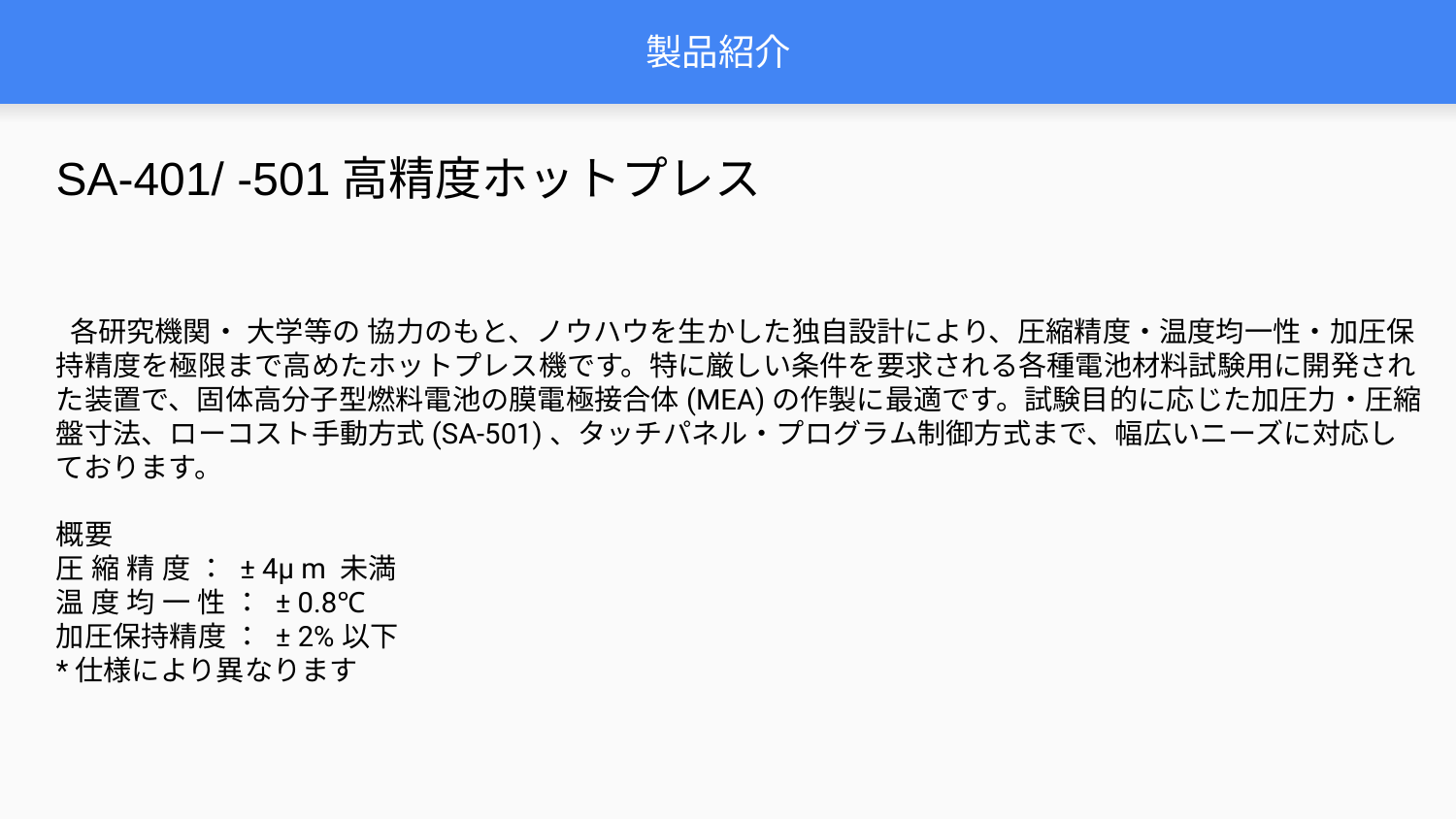

# 製品紹介
SA-401/ -501高精度ホットプレス
 各研究機関・ 大学等の 協力のもと、ノウハウを生かした独自設計により、圧縮精度・温度均一性・加圧保持精度を極限まで高めたホットプレス機です。特に厳しい条件を要求される各種電池材料試験用に開発された装置で、固体高分子型燃料電池の膜電極接合体(MEA)の作製に最適です。試験目的に応じた加圧力・圧縮盤寸法、ローコスト手動方式(SA-501)、タッチパネル・プログラム制御方式まで、幅広いニーズに対応しております。

概要
圧 縮 精 度 ： ± 4μ m 未満
温 度 均 一 性 ： ± 0.8℃
加圧保持精度 ： ± 2%以下
*仕様により異なります